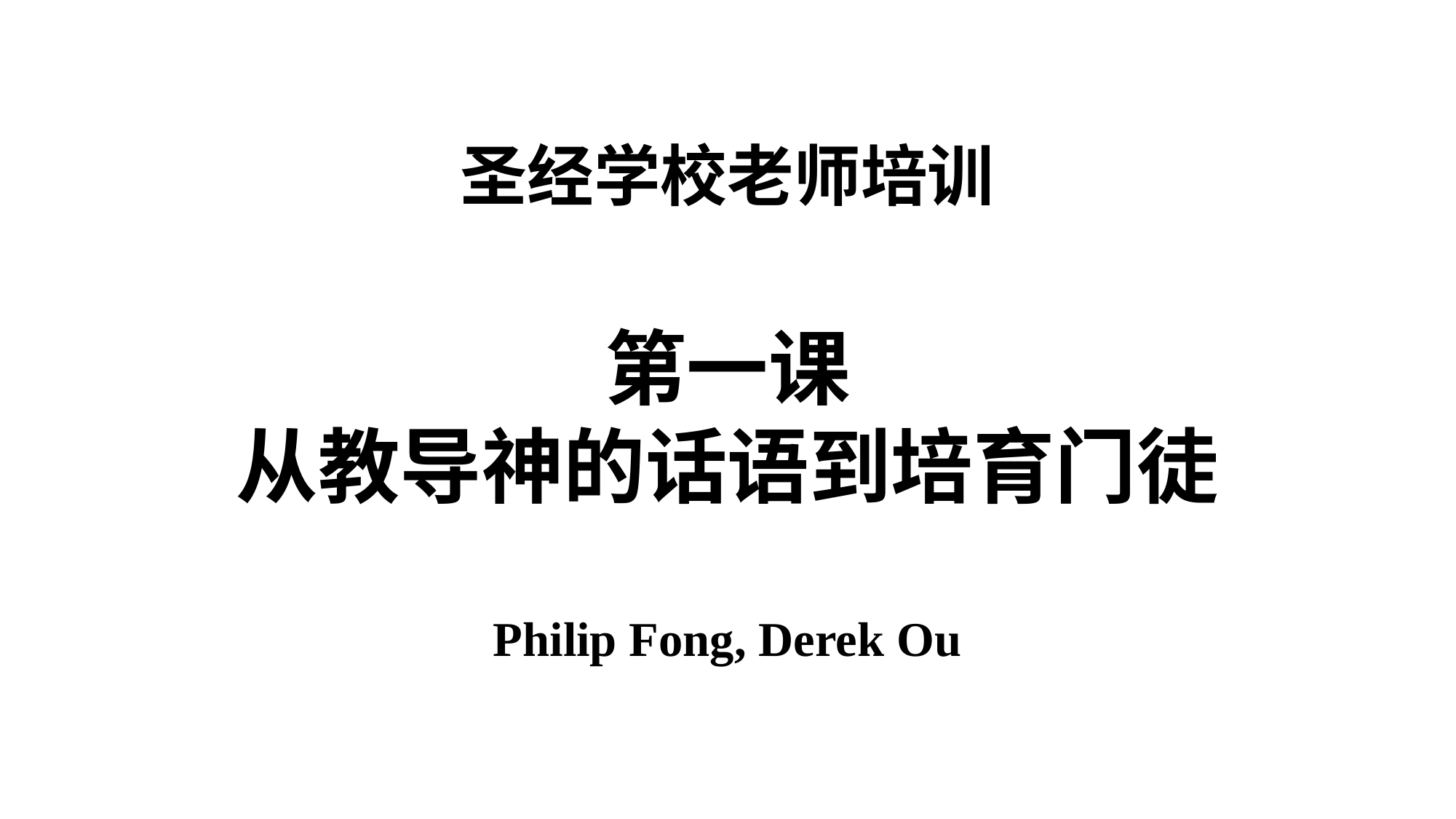

# 圣经学校老师培训
第一课
从教导神的话语到培育门徒

Philip Fong, Derek Ou